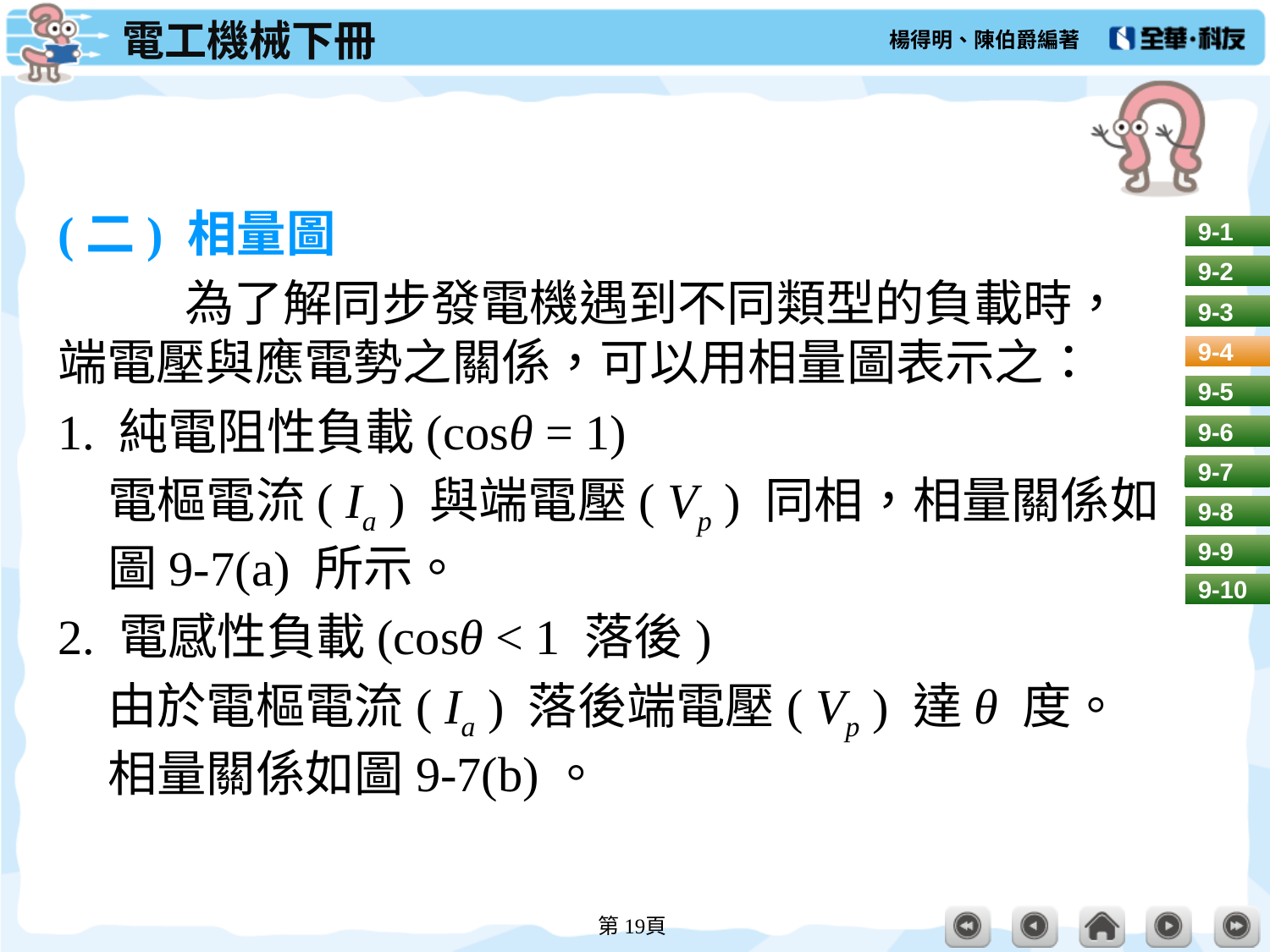

#
(二) 相量圖
	為了解同步發電機遇到不同類型的負載時，端電壓與應電勢之關係，可以用相量圖表示之：
1. 純電阻性負載(cosθ = 1)
電樞電流( Ia ) 與端電壓( Vp ) 同相，相量關係如圖9-7(a) 所示。
2. 電感性負載(cosθ < 1 落後)
由於電樞電流( Ia ) 落後端電壓( Vp ) 達θ 度。相量關係如圖9-7(b)。